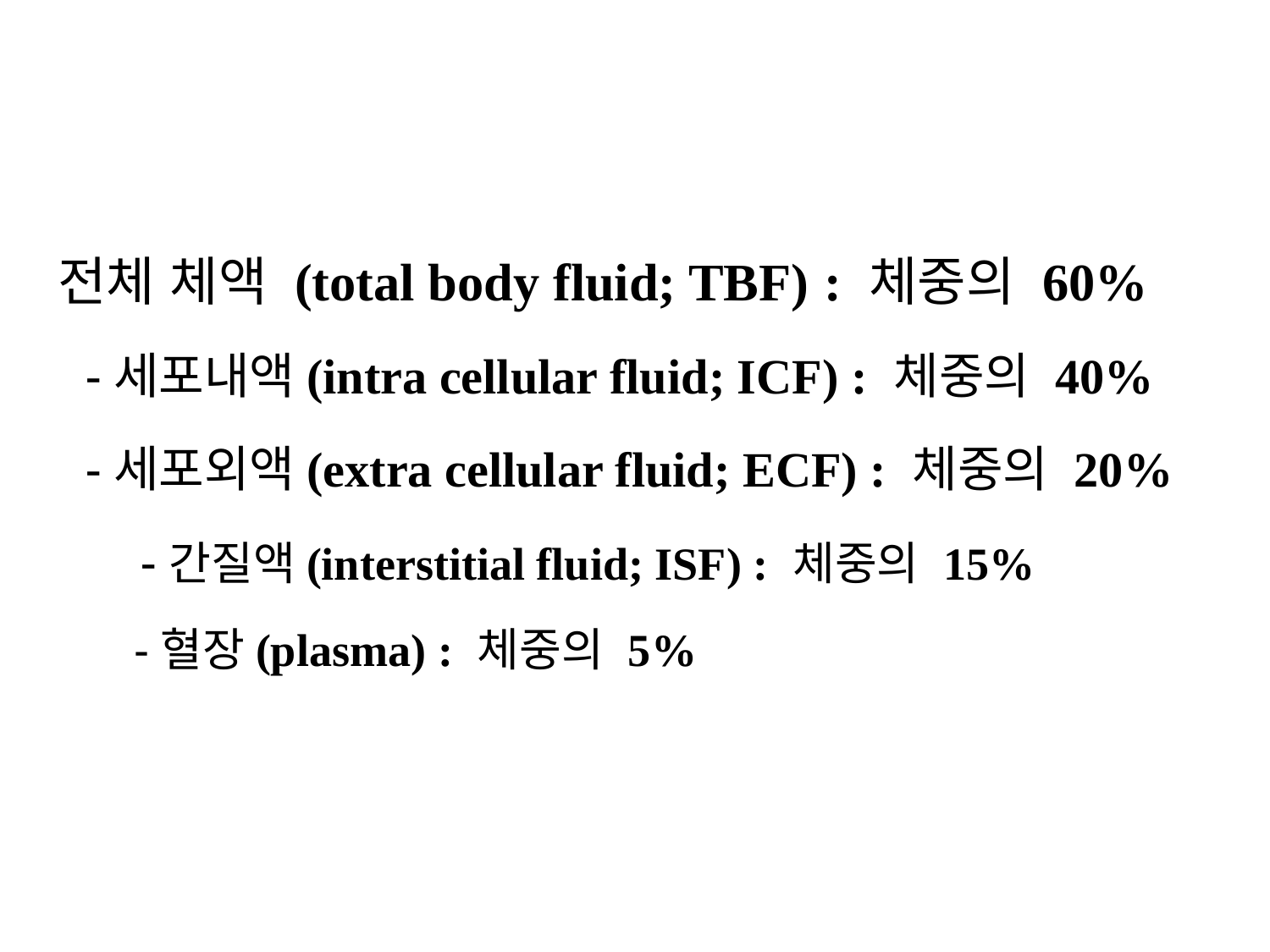

전체 체액 (total body fluid; TBF) : 체중의 60%
  -세포내액(intra cellular fluid; ICF) : 체중의 40%
  -세포외액(extra cellular fluid; ECF) : 체중의 20%
      -간질액(interstitial fluid; ISF) : 체중의 15%
      -혈장(plasma) : 체중의 5%